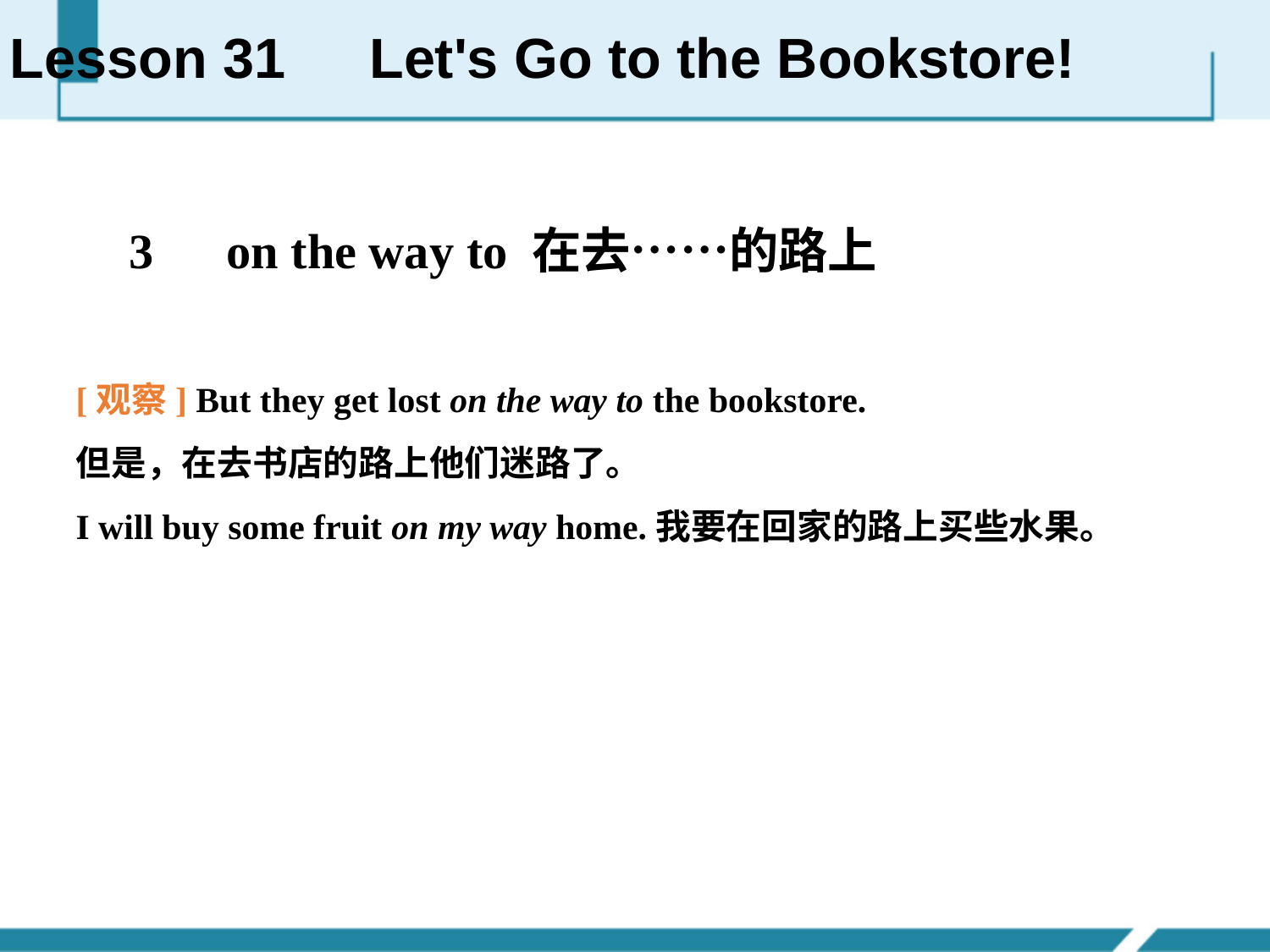

Lesson 31　Let's Go to the Bookstore!
　3　on the way to 在去……的路上
[观察] But they get lost on the way to the bookstore.
但是，在去书店的路上他们迷路了。
I will buy some fruit on my way home.我要在回家的路上买些水果。